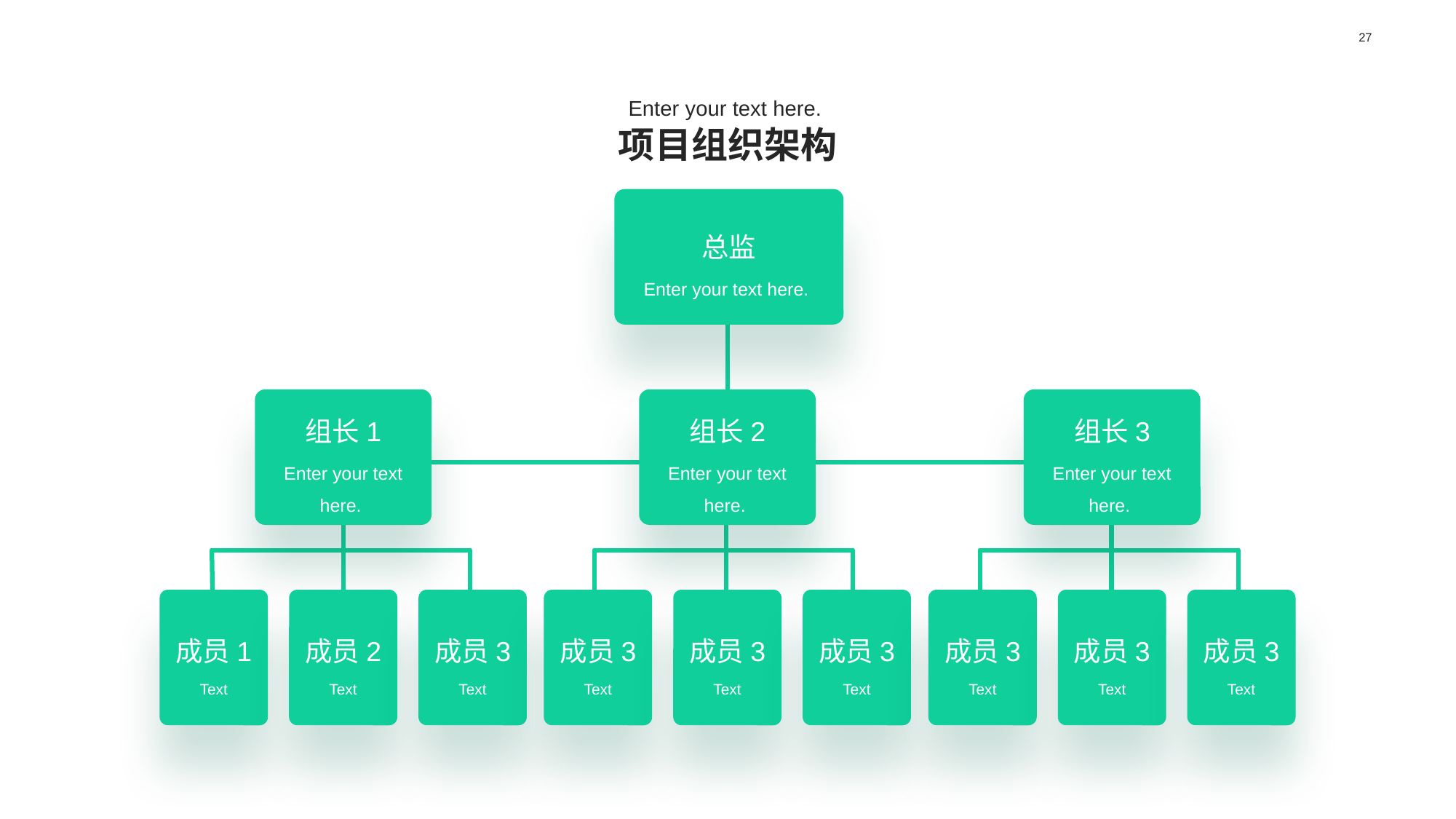

27
Enter your text here.
项目组织架构

总监
Enter your text here.

组长1
组长2
组长3
Enter your text here.
Enter your text here.
Enter your text here.

成员1
成员2
成员3
成员3
成员3
成员3
成员3
成员3
成员3
Text
Text
Text
Text
Text
Text
Text
Text
Text